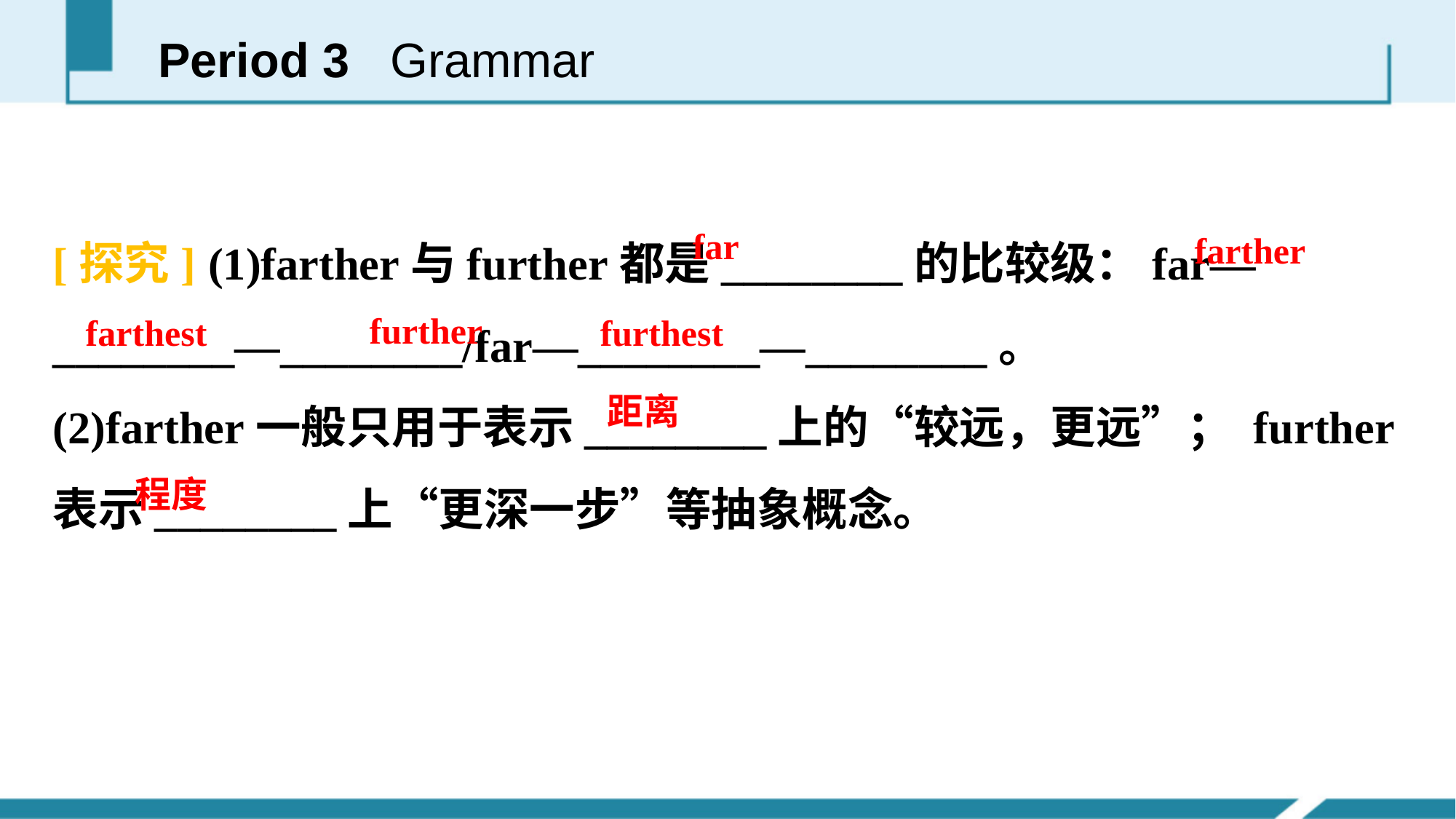

Period 3   Grammar
[探究] (1)farther与further都是________的比较级：far—________—________/far—________—________。
(2)farther一般只用于表示________上的“较远，更远”； further表示________上“更深一步”等抽象概念。

far
farther
further
farthest
furthest
距离
程度